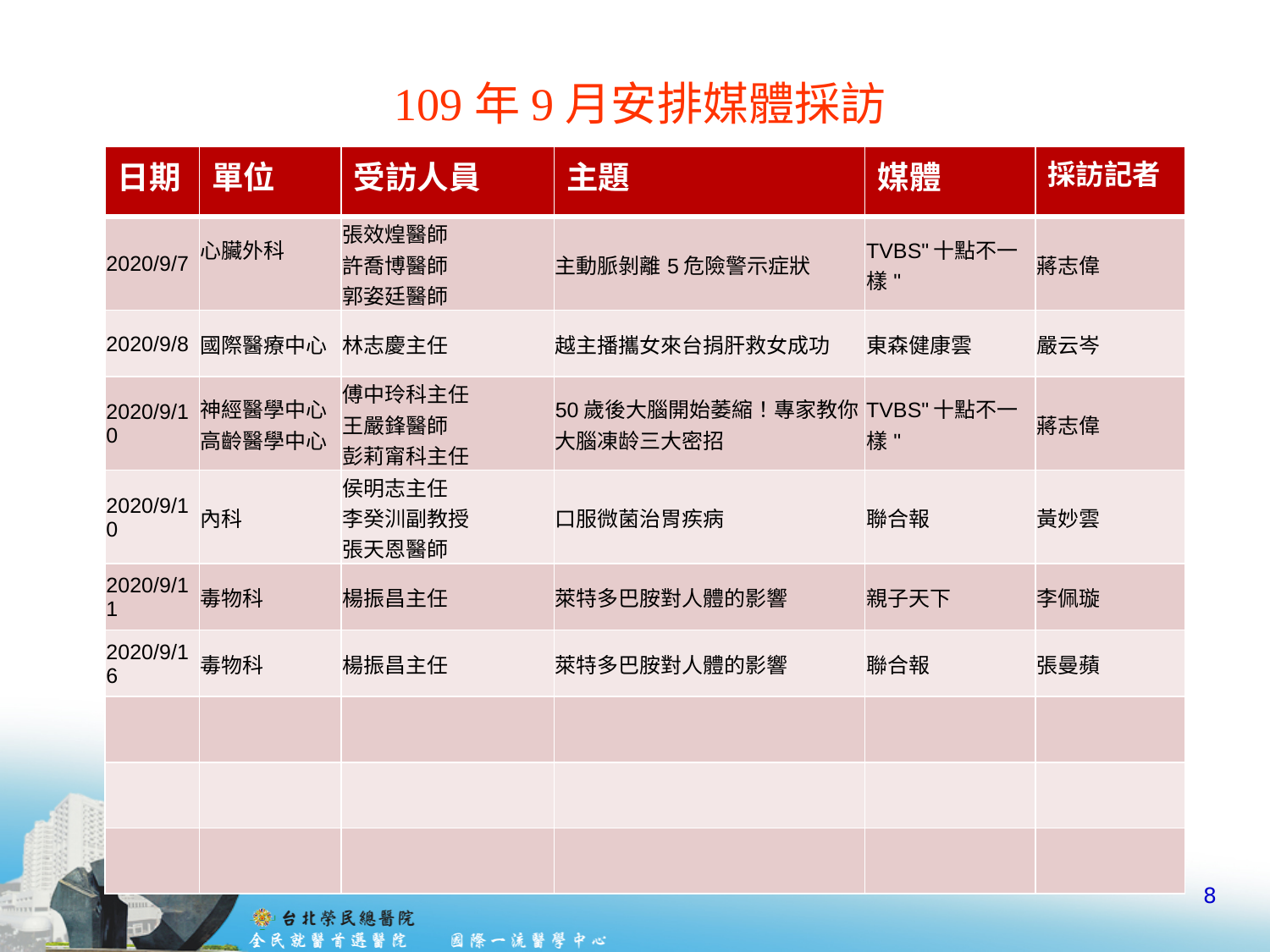

# 109年9月安排媒體採訪
| 日期 | 單位 | 受訪人員 | 主題 | 媒體 | 採訪記者 |
| --- | --- | --- | --- | --- | --- |
| 2020/9/7 | 心臟外科 | 張效煌醫師 許喬博醫師 郭姿廷醫師 | 主動脈剝離5危險警示症狀 | TVBS"十點不一樣" | 蔣志偉 |
| 2020/9/8 | 國際醫療中心 | 林志慶主任 | 越主播攜女來台捐肝救女成功 | 東森健康雲 | 嚴云岑 |
| 2020/9/10 | 神經醫學中心 高齡醫學中心 | 傅中玲科主任 王嚴鋒醫師 彭莉甯科主任 | 50歲後大腦開始萎縮！專家教你大腦凍龄三大密招 | TVBS"十點不一樣" | 蔣志偉 |
| 2020/9/10 | 內科 | 侯明志主任 李癸汌副教授 張天恩醫師 | 口服微菌治胃疾病 | 聯合報 | 黃妙雲 |
| 2020/9/11 | 毒物科 | 楊振昌主任 | 萊特多巴胺對人體的影響 | 親子天下 | 李佩璇 |
| 2020/9/16 | 毒物科 | 楊振昌主任 | 萊特多巴胺對人體的影響 | 聯合報 | 張曼蘋 |
|  |  |  |  |  |  |
|  |  |  |  |  |  |
|  |  |  |  |  |  |
8